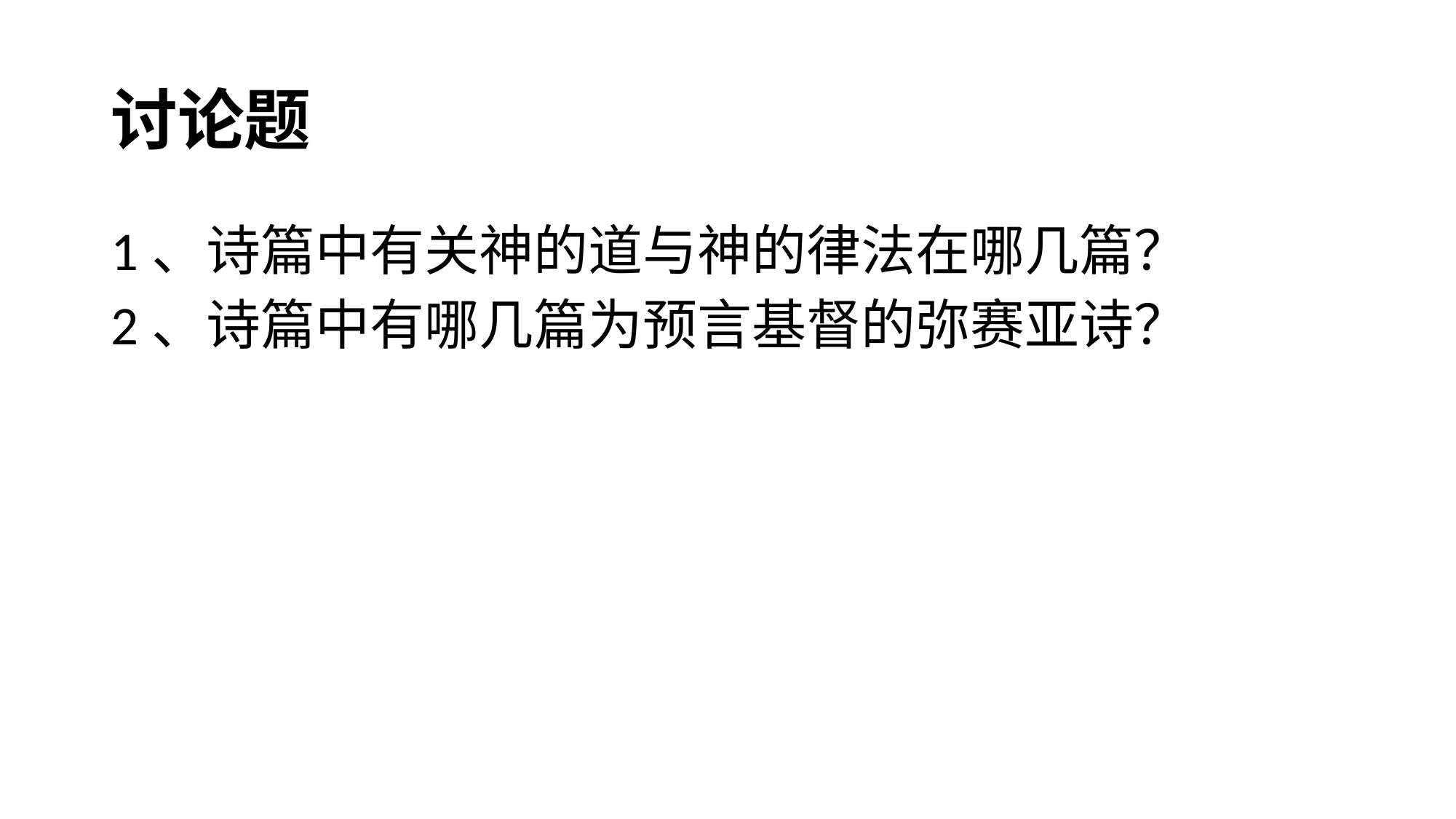

# 讨论题
1、诗篇中有关神的道与神的律法在哪几篇？
2、诗篇中有哪几篇为预言基督的弥赛亚诗？